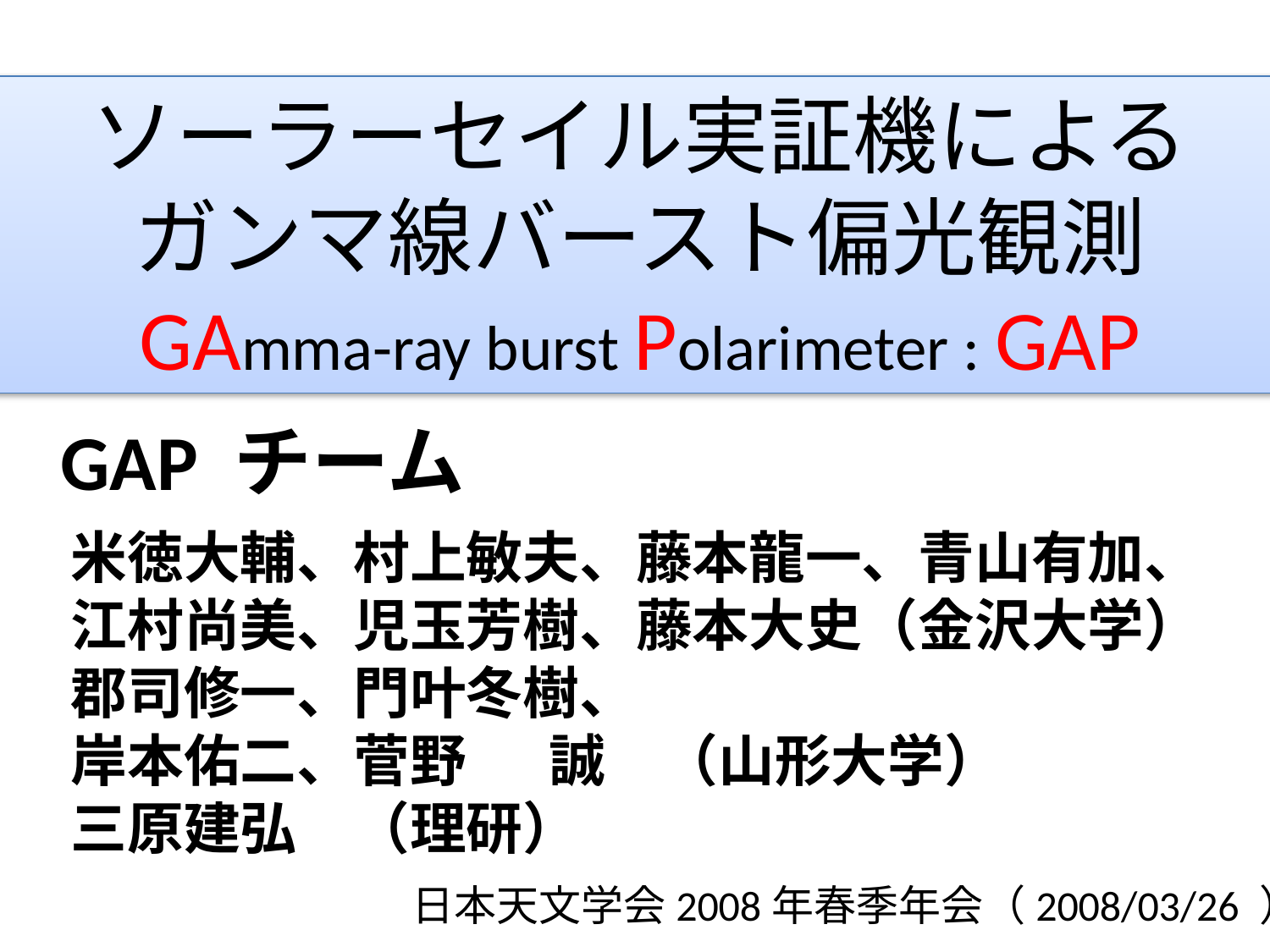

ソーラーセイル実証機による
ガンマ線バースト偏光観測
GAmma-ray burst Polarimeter : GAP
GAP チーム
米徳大輔、村上敏夫、藤本龍一、青山有加、
江村尚美、児玉芳樹、藤本大史（金沢大学）
郡司修一、門叶冬樹、
岸本佑二、菅野　  誠　（山形大学）
三原建弘　（理研）
日本天文学会2008年春季年会（2008/03/26 ）